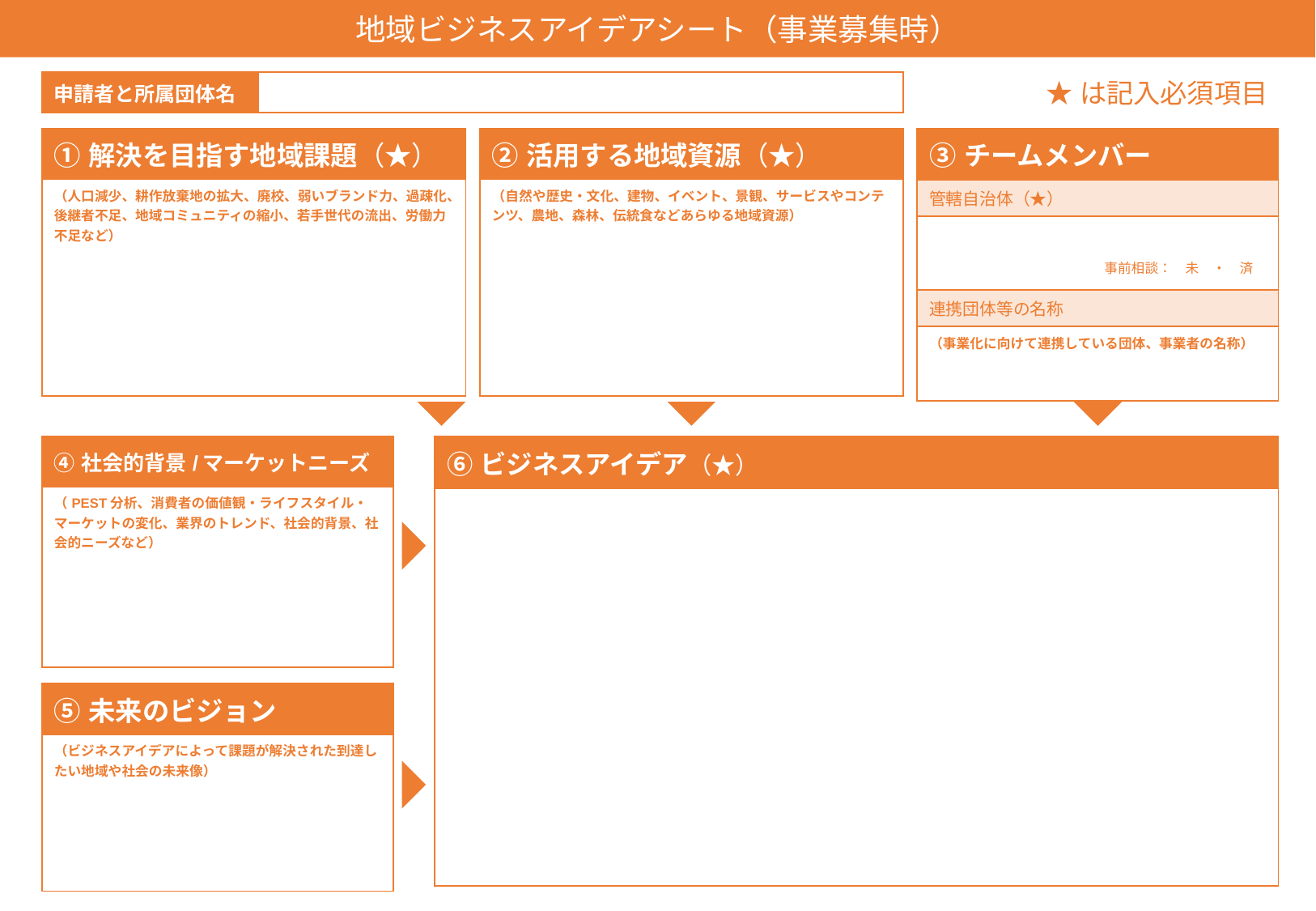

地域ビジネスアイデアシート（事業募集時）
★は記入必須項目
| 申請者と所属団体名 |  |
| --- | --- |
| ①解決を目指す地域課題（★） |
| --- |
| （人口減少、耕作放棄地の拡大、廃校、弱いブランド力、過疎化、後継者不足、地域コミュニティの縮小、若手世代の流出、労働力不足など） |
| ②活用する地域資源（★） |
| --- |
| （自然や歴史・文化、建物、イベント、景観、サービスやコンテンツ、農地、森林、伝統食などあらゆる地域資源） |
| ③チームメンバー |
| --- |
| 管轄自治体（★） |
|  |
| 連携団体等の名称 |
| （事業化に向けて連携している団体、事業者の名称） |
事前相談：　未　・　済

| ④社会的背景/マーケットニーズ |
| --- |
| （PEST分析、消費者の価値観・ライフスタイル・マーケットの変化、業界のトレンド、社会的背景、社会的ニーズなど） |
| ⑥ビジネスアイデア（★） |
| --- |
|  |

| ⑤未来のビジョン |
| --- |
| （ビジネスアイデアによって課題が解決された到達したい地域や社会の未来像） |